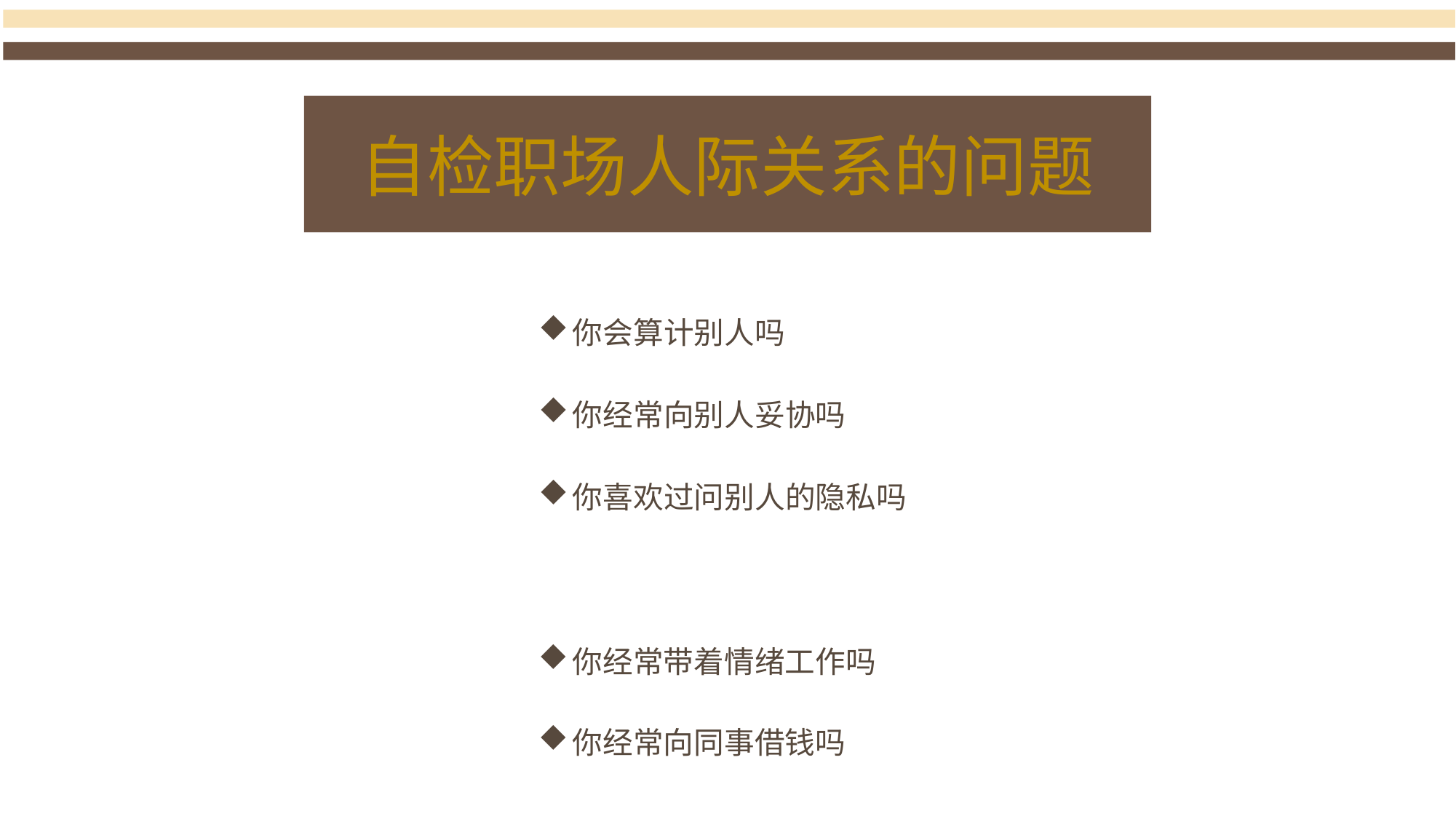

自检职场人际关系的问题

你会算计别人吗
你经常向别人妥协吗
你喜欢过问别人的隐私吗
你经常带着情绪工作吗
你经常向同事借钱吗